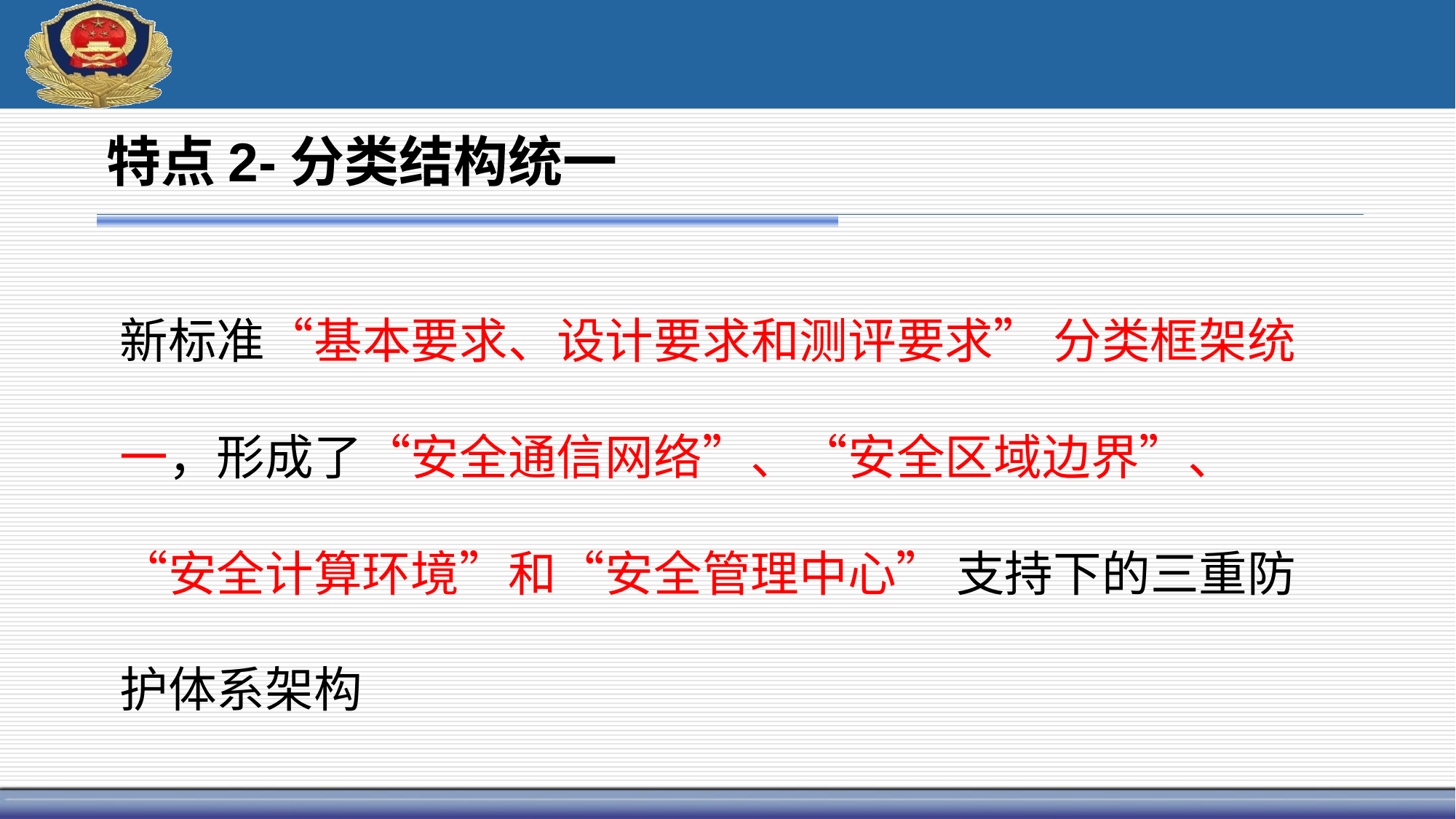

特点2-分类结构统一
新标准“基本要求、设计要求和测评要求” 分类框架统一，形成了“安全通信网络”、“安全区域边界”、“安全计算环境”和“安全管理中心” 支持下的三重防护体系架构